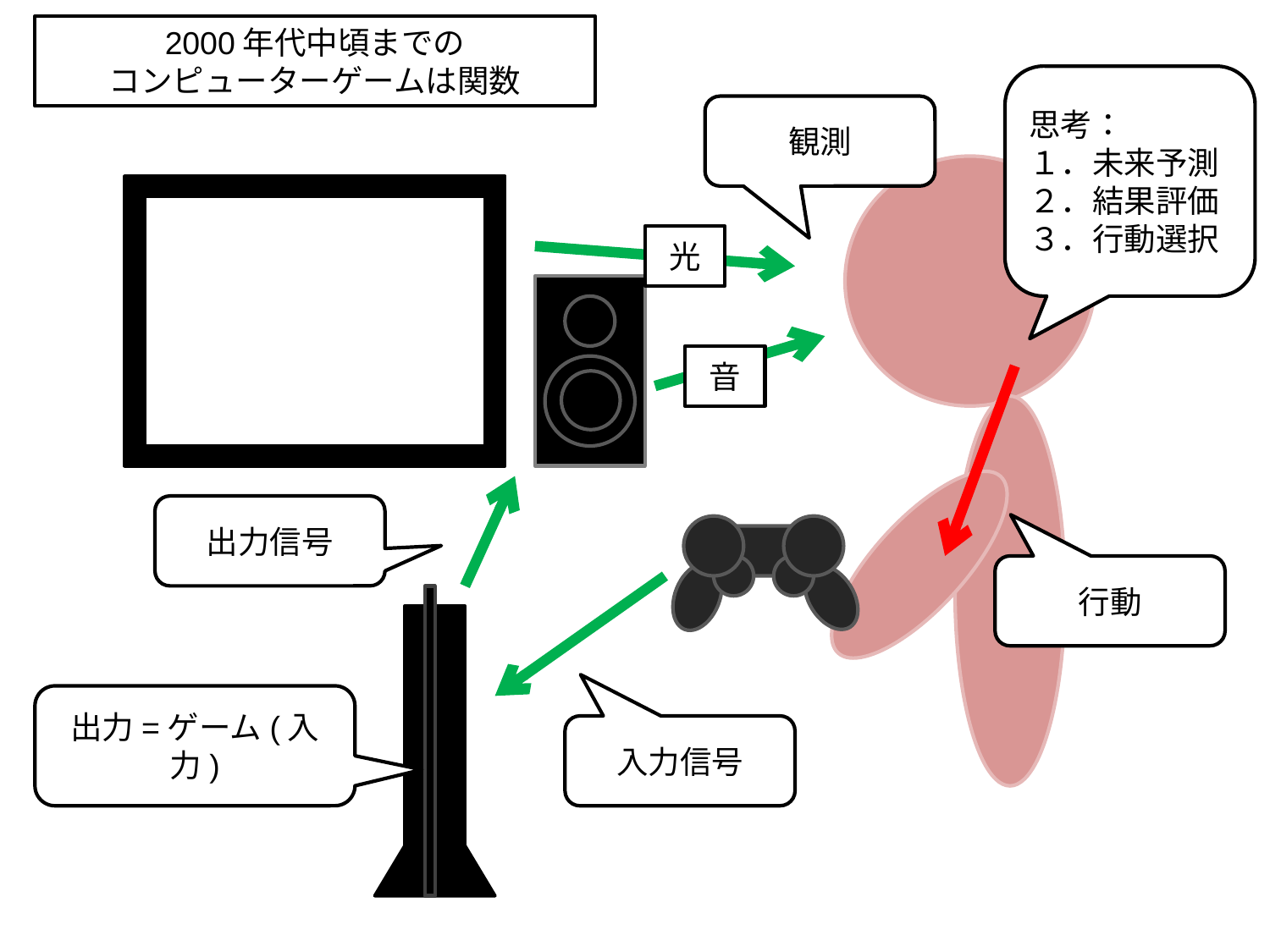

2000年代中頃までの
コンピューターゲームは関数
思考：
１．未来予測
２．結果評価
３．行動選択
観測

光

音
出力信号

行動

出力=ゲーム(入力)
入力信号